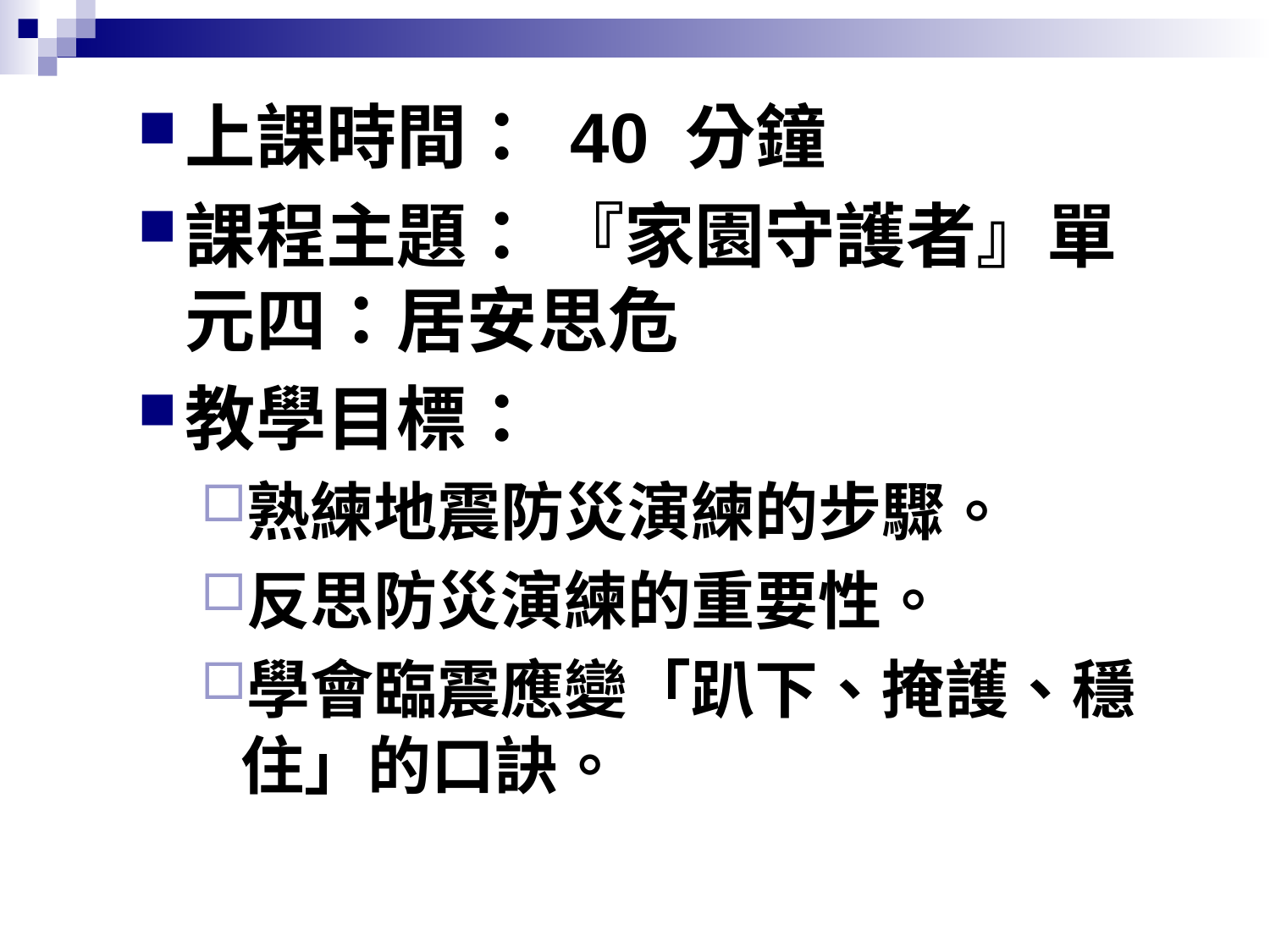

上課時間： 40 分鐘
課程主題： 『家園守護者』單元四：居安思危
教學目標：
熟練地震防災演練的步驟。
反思防災演練的重要性。
學會臨震應變「趴下、掩護、穩住」的口訣。